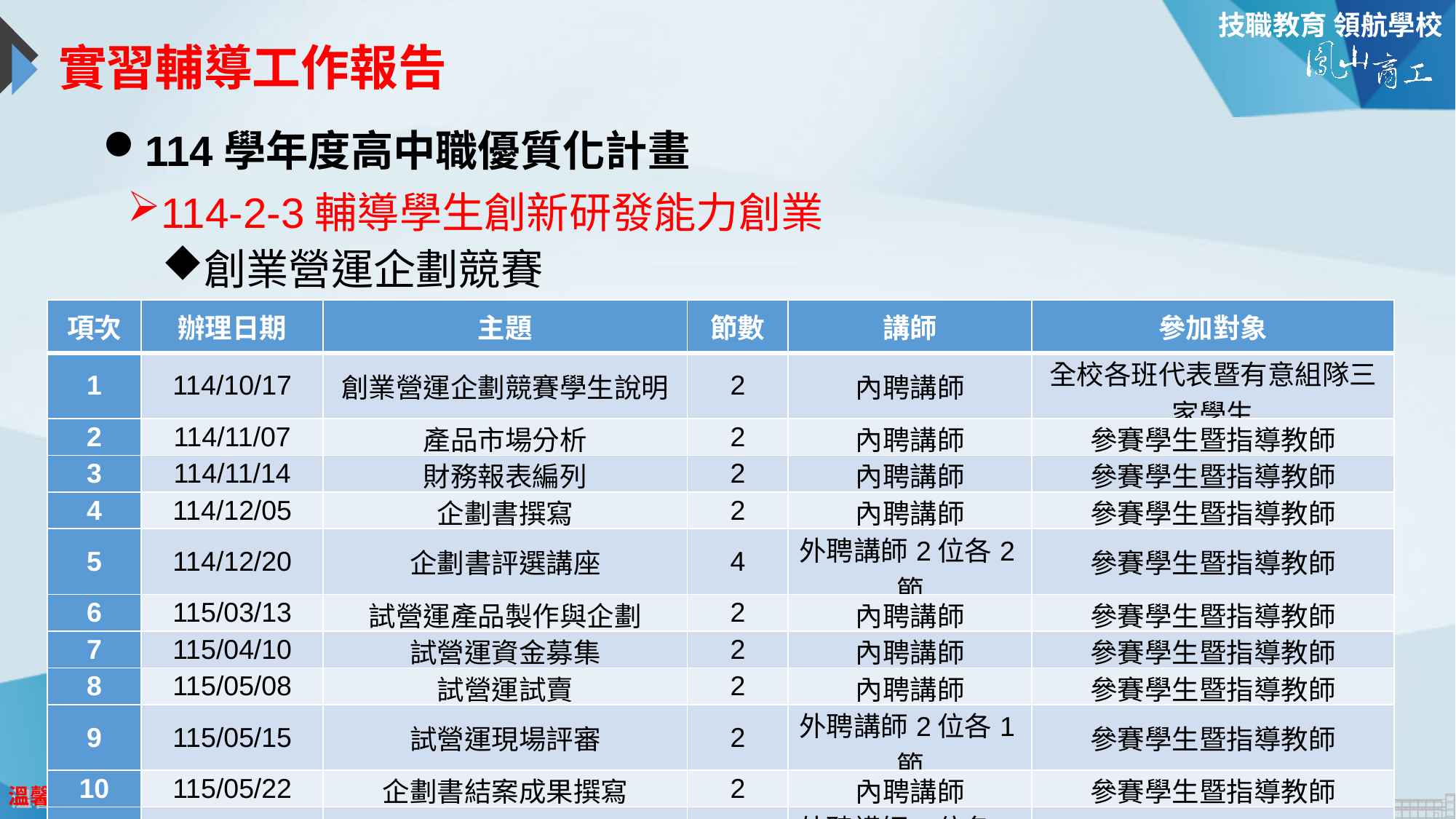

# 實習輔導工作報告
114學年度高中職優質化計畫
114-2-3輔導學生創新研發能力創業
創業營運企劃競賽
| 項次 | 辦理日期 | 主題 | 節數 | 講師 | 參加對象 |
| --- | --- | --- | --- | --- | --- |
| 1 | 114/10/17 | 創業營運企劃競賽學生說明 | 2 | 內聘講師 | 全校各班代表暨有意組隊三家學生 |
| 2 | 114/11/07 | 產品市場分析 | 2 | 內聘講師 | 參賽學生暨指導教師 |
| 3 | 114/11/14 | 財務報表編列 | 2 | 內聘講師 | 參賽學生暨指導教師 |
| 4 | 114/12/05 | 企劃書撰寫 | 2 | 內聘講師 | 參賽學生暨指導教師 |
| 5 | 114/12/20 | 企劃書評選講座 | 4 | 外聘講師2位各2節 | 參賽學生暨指導教師 |
| 6 | 115/03/13 | 試營運產品製作與企劃 | 2 | 內聘講師 | 參賽學生暨指導教師 |
| 7 | 115/04/10 | 試營運資金募集 | 2 | 內聘講師 | 參賽學生暨指導教師 |
| 8 | 115/05/08 | 試營運試賣 | 2 | 內聘講師 | 參賽學生暨指導教師 |
| 9 | 115/05/15 | 試營運現場評審 | 2 | 外聘講師2位各1節 | 參賽學生暨指導教師 |
| 10 | 115/05/22 | 企劃書結案成果撰寫 | 2 | 內聘講師 | 參賽學生暨指導教師 |
| 11 | 115/05/27 | 結案成果評選講座 | 2 | 外聘講師2位各1節 | 參賽學生暨指導教師 |